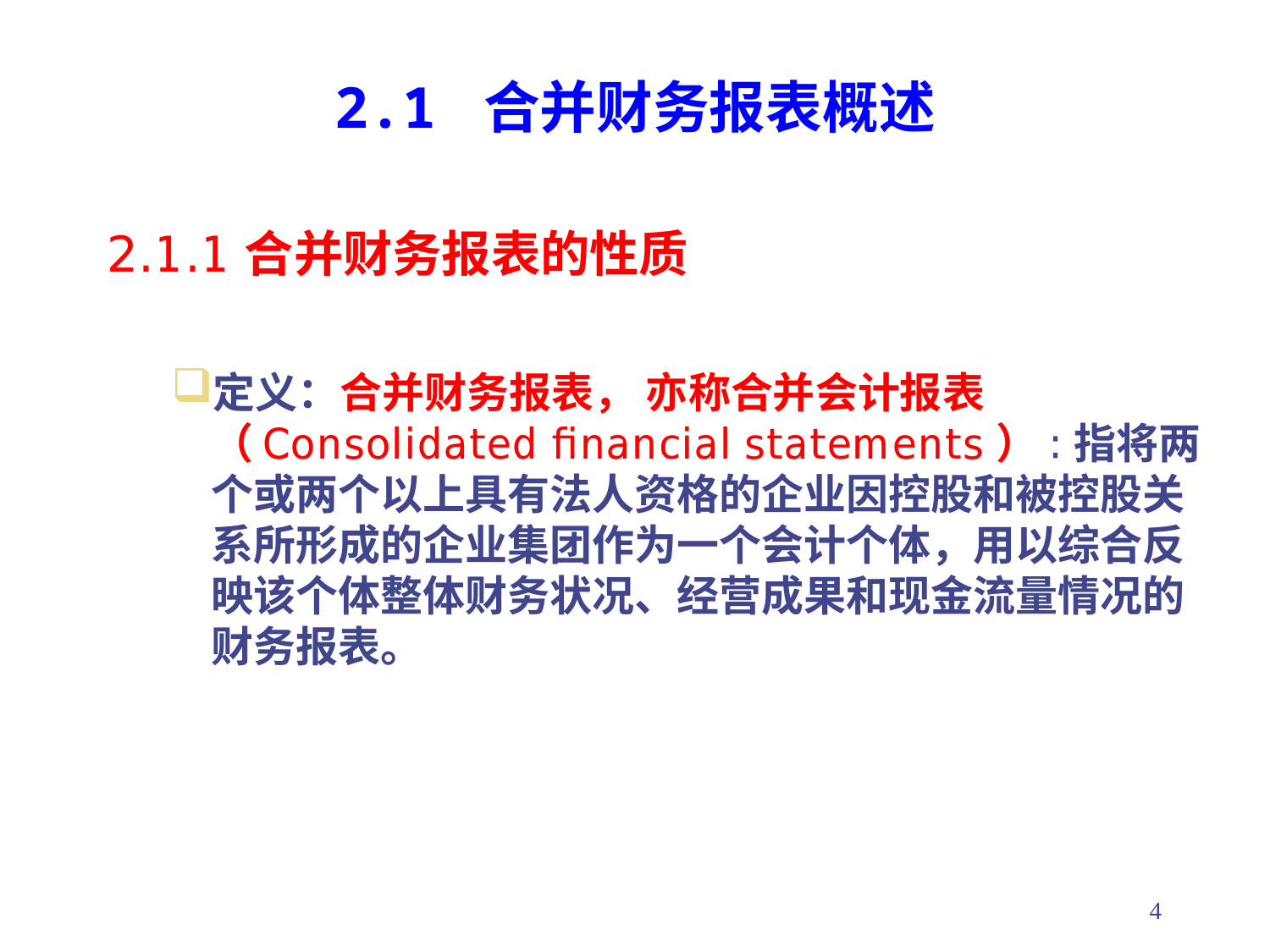

# 2.1 合并财务报表概述
2.1.1合并财务报表的性质

定义：合并财务报表， 亦称合并会计报表（Consolidated financial statements）:指将两个或两个以上具有法人资格的企业因控股和被控股关系所形成的企业集团作为一个会计个体，用以综合反映该个体整体财务状况、经营成果和现金流量情况的财务报表。
4